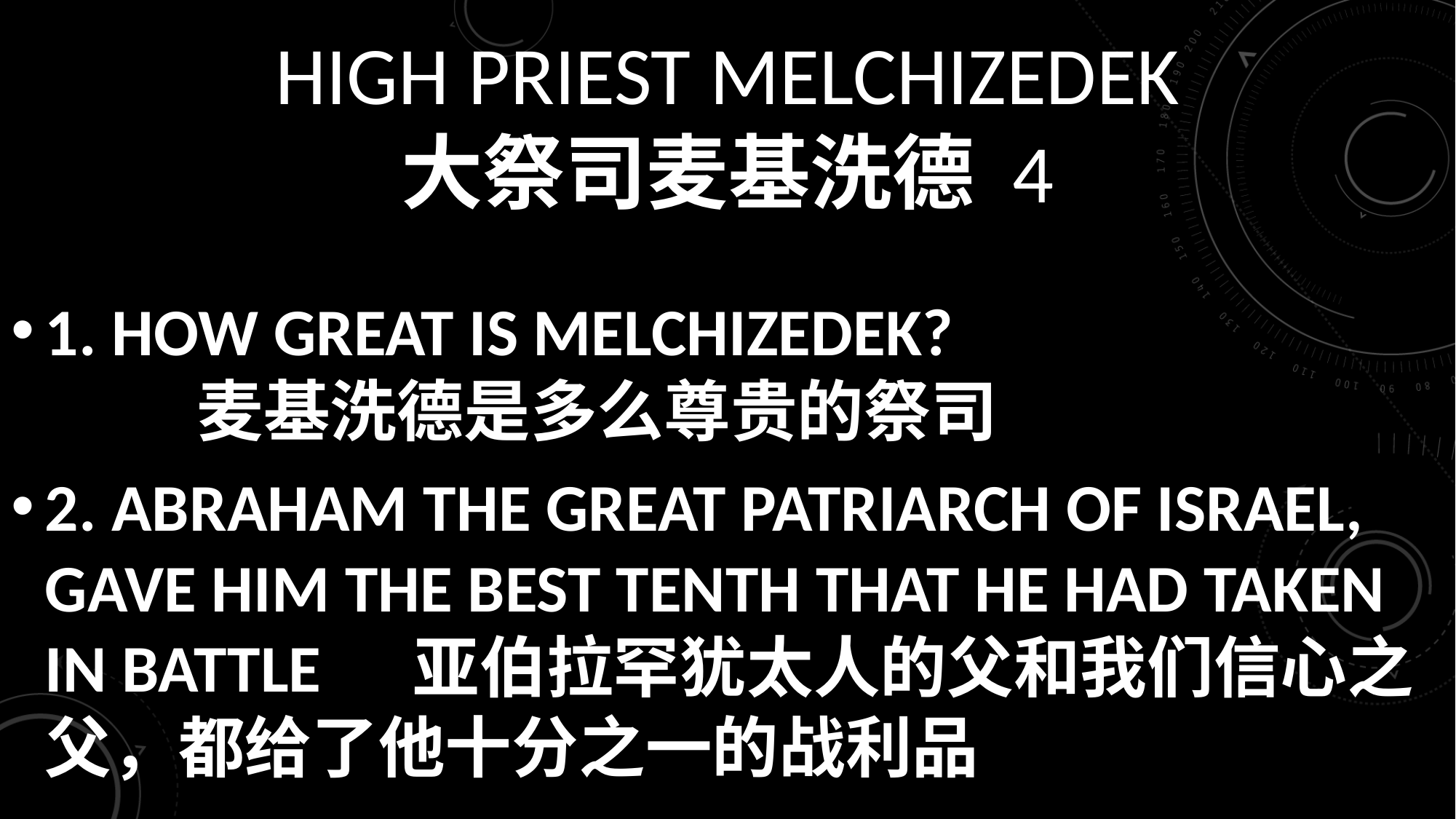

# HIGH PRIEST MELCHIZEDEK 大祭司麦基洗德 4
1. HOW GREAT IS MELCHIZEDEK?                                          麦基洗德是多么尊贵的祭司
2. ABRAHAM THE GREAT PATRIARCH OF ISRAEL, GAVE HIM THE BEST TENTH THAT HE HAD TAKEN IN BATTLE     亚伯拉罕犹太人的父和我们信心之父，都给了他十分之一的战利品